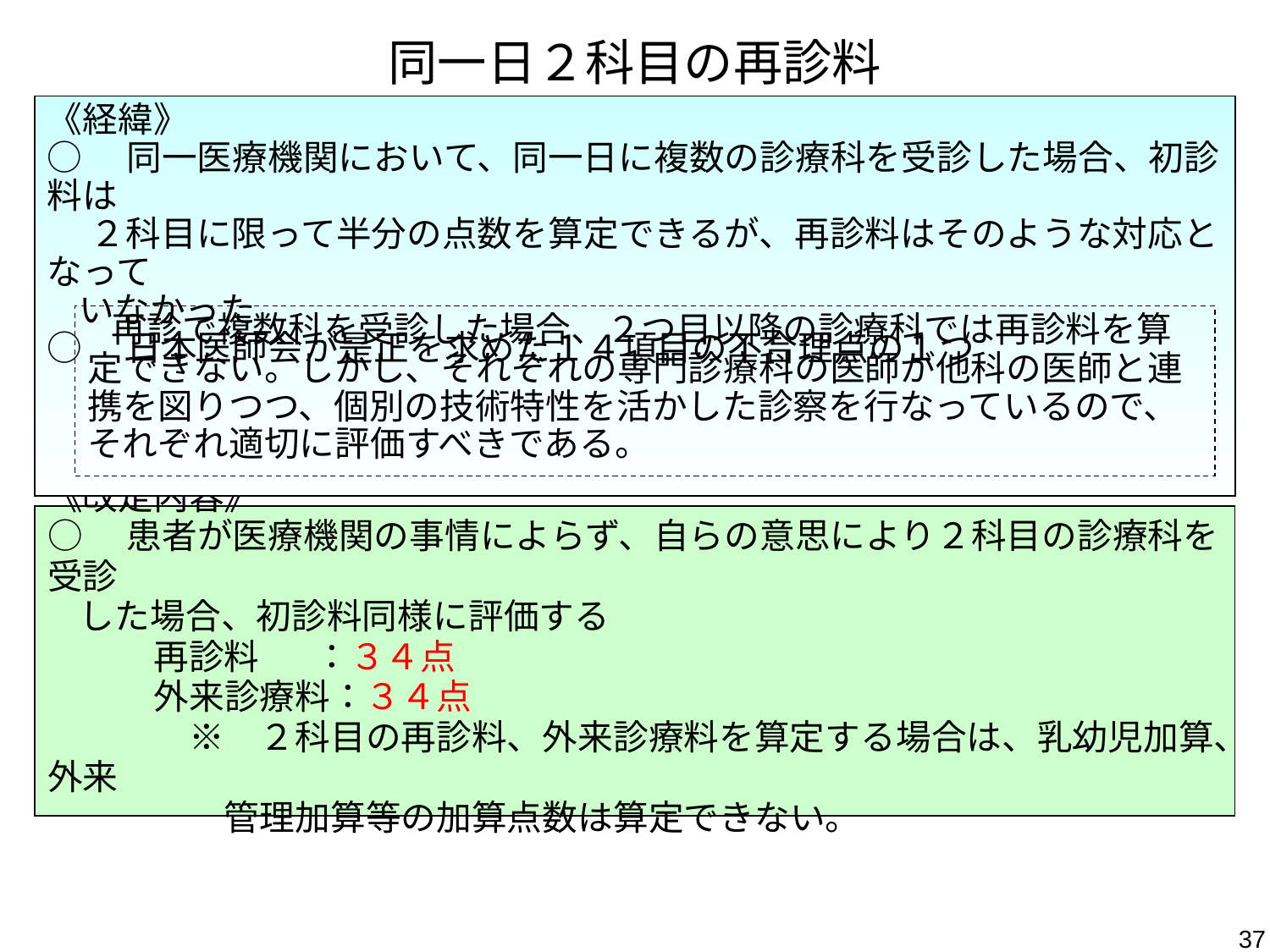

# 同一日２科目の再診料
《経緯》
○　同一医療機関において、同一日に複数の診療科を受診した場合、初診料は
　 ２科目に限って半分の点数を算定できるが、再診料はそのような対応となって
   いなかった
○　日本医師会が是正を求めた１４項目の不合理点の１つ

  再診で複数科を受診した場合、２つ目以降の診療科では再診料を算定できない。しかし、それぞれの専門診療科の医師が他科の医師と連携を図りつつ、個別の技術特性を活かした診察を行なっているので、それぞれ適切に評価すべきである。

《改定内容》
○　患者が医療機関の事情によらず、自らの意思により２科目の診療科を受診
   した場合、初診料同様に評価する
　　　再診料       ：３４点
　　　外来診療料：３４点
　　　　※　２科目の再診料、外来診療料を算定する場合は、乳幼児加算、外来
　　　　　管理加算等の加算点数は算定できない。
37